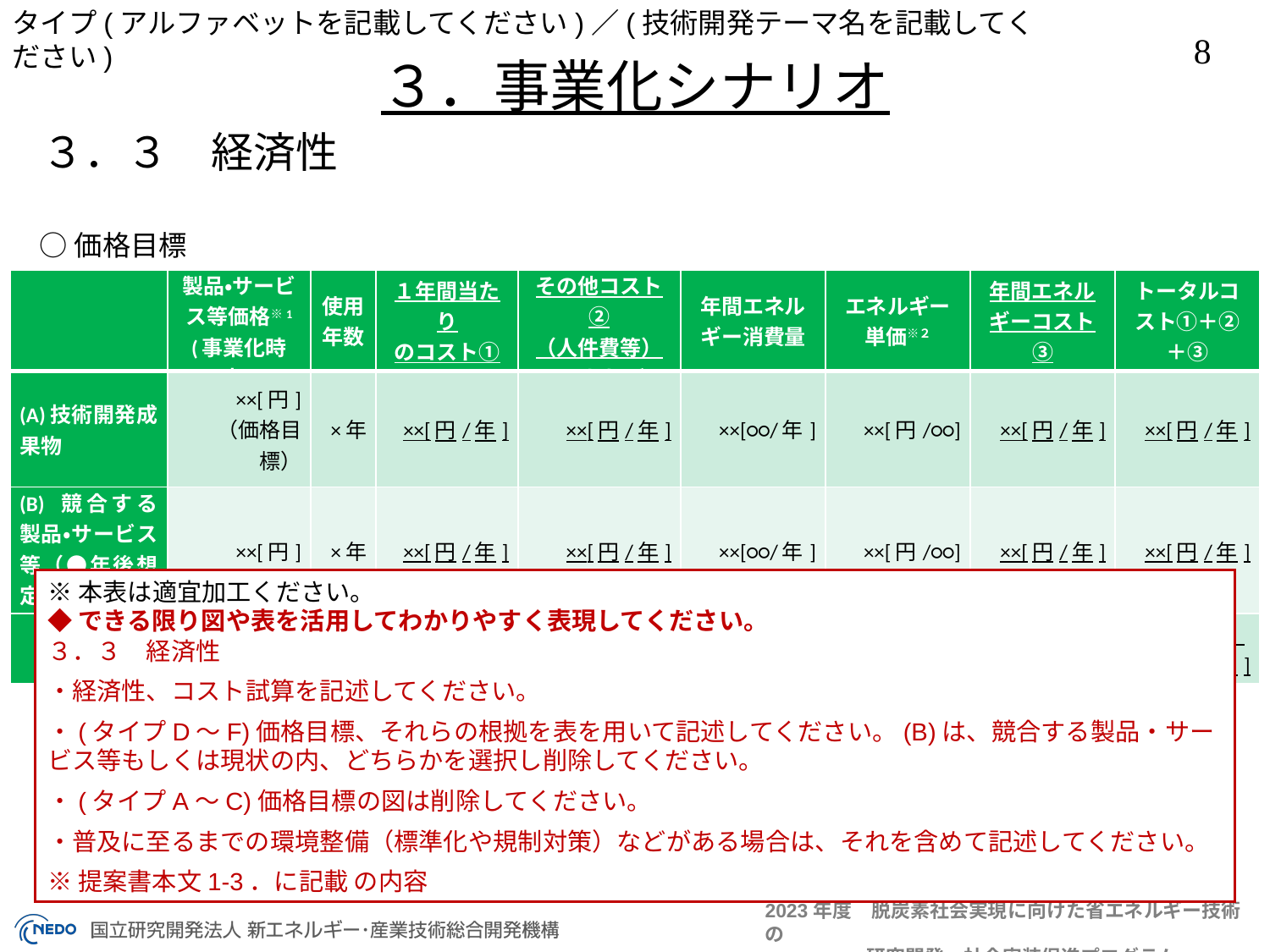

３．事業化シナリオ
３．３　経済性

○価格目標
|  | 製品・サービス等価格※1 (事業化時点) | 使用年数 | １年間当たり のコスト① | その他コスト② （人件費等） ※あれば | 年間エネルギー消費量 | エネルギー単価※２ | 年間エネルギーコスト③ | トータルコスト①＋②＋③ |
| --- | --- | --- | --- | --- | --- | --- | --- | --- |
| (A)技術開発成果物 | ××[円] （価格目標） | ×年 | ××[円/年] | ××[円/年] | ××[○○/年] | ××[円/○○] | ××[円/年] | ××[円/年] |
| (B) 競合する製品・サービス等（●年後想定）／(B)現状 | ××[円] | ×年 | ××[円/年] | ××[円/年] | ××[○○/年] | ××[円/○○] | ××[円/年] | ××[円/年] |
|  |  |  |  |  |  |  | （A）―（B） | ▲　××[円/年] |
※本表は適宜加工ください。
◆できる限り図や表を活用してわかりやすく表現してください。
３．３　経済性
・経済性、コスト試算を記述してください。
・(タイプD～F)価格目標、それらの根拠を表を用いて記述してください。(B)は、競合する製品・サービス等もしくは現状の内、どちらかを選択し削除してください。
・(タイプA～C)価格目標の図は削除してください。
・普及に至るまでの環境整備（標準化や規制対策）などがある場合は、それを含めて記述してください。
※提案書本文1-3．に記載 の内容